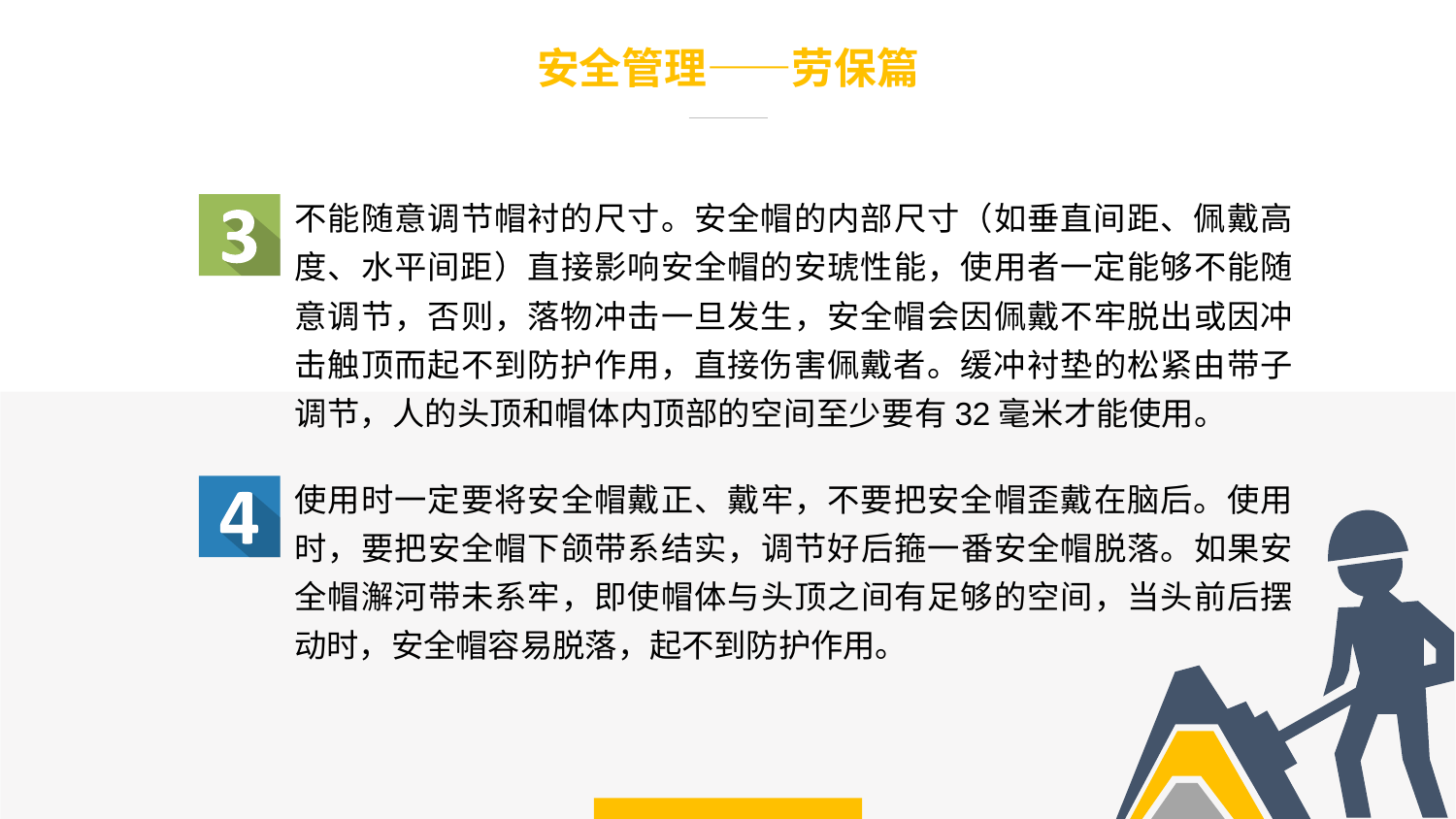

安全管理——劳保篇
不能随意调节帽衬的尺寸。安全帽的内部尺寸（如垂直间距、佩戴高度、水平间距）直接影响安全帽的安琥性能，使用者一定能够不能随意调节，否则，落物冲击一旦发生，安全帽会因佩戴不牢脱出或因冲击触顶而起不到防护作用，直接伤害佩戴者。缓冲衬垫的松紧由带子调节，人的头顶和帽体内顶部的空间至少要有32毫米才能使用。

使用时一定要将安全帽戴正、戴牢，不要把安全帽歪戴在脑后。使用时，要把安全帽下颌带系结实，调节好后箍一番安全帽脱落。如果安全帽澥河带未系牢，即使帽体与头顶之间有足够的空间，当头前后摆动时，安全帽容易脱落，起不到防护作用。